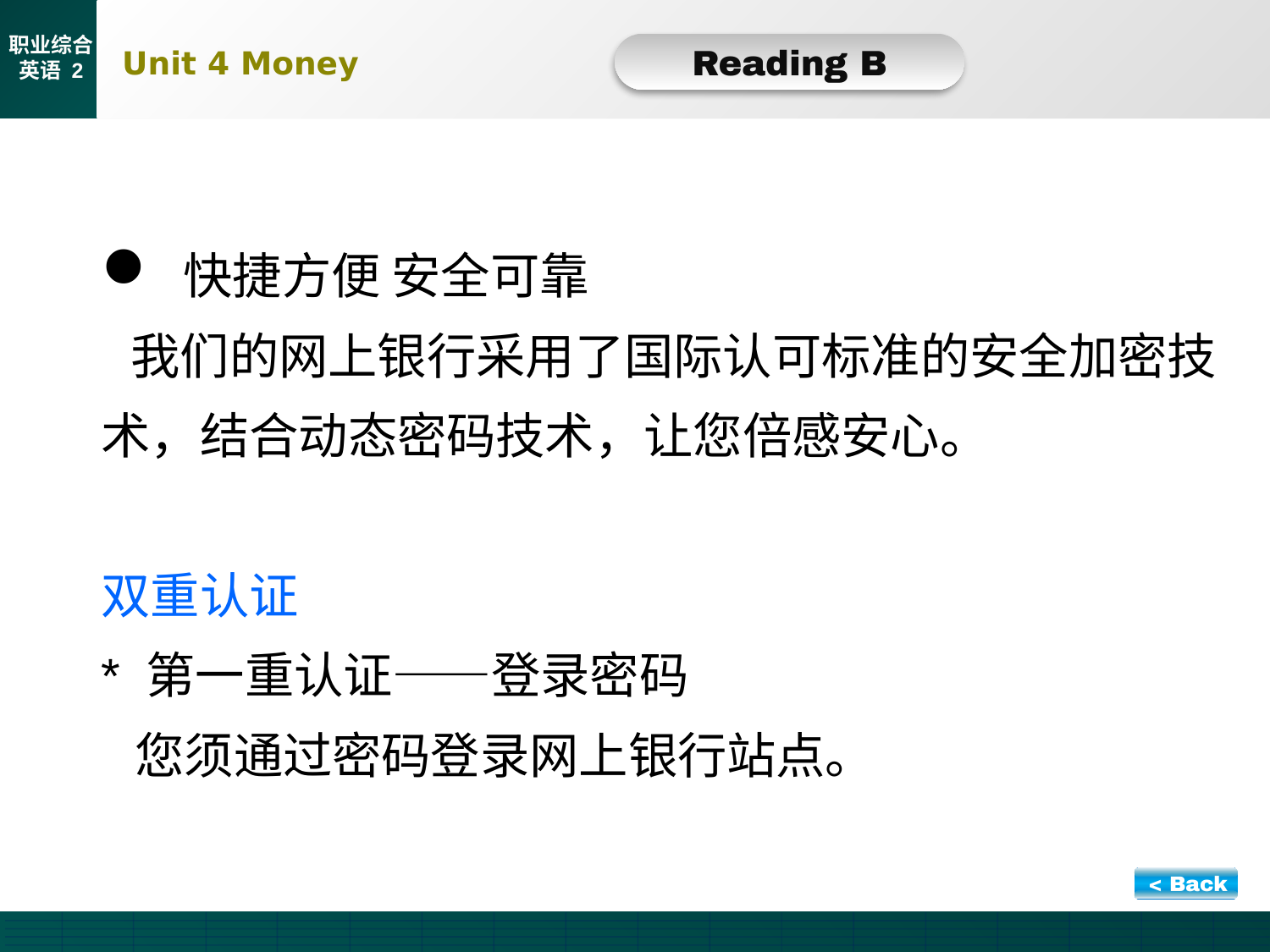

Reading B
B-Trans-2
 快捷方便 安全可靠
  我们的网上银行采用了国际认可标准的安全加密技术，结合动态密码技术，让您倍感安心。

双重认证
* 第一重认证——登录密码
  您须通过密码登录网上银行站点。
< Back